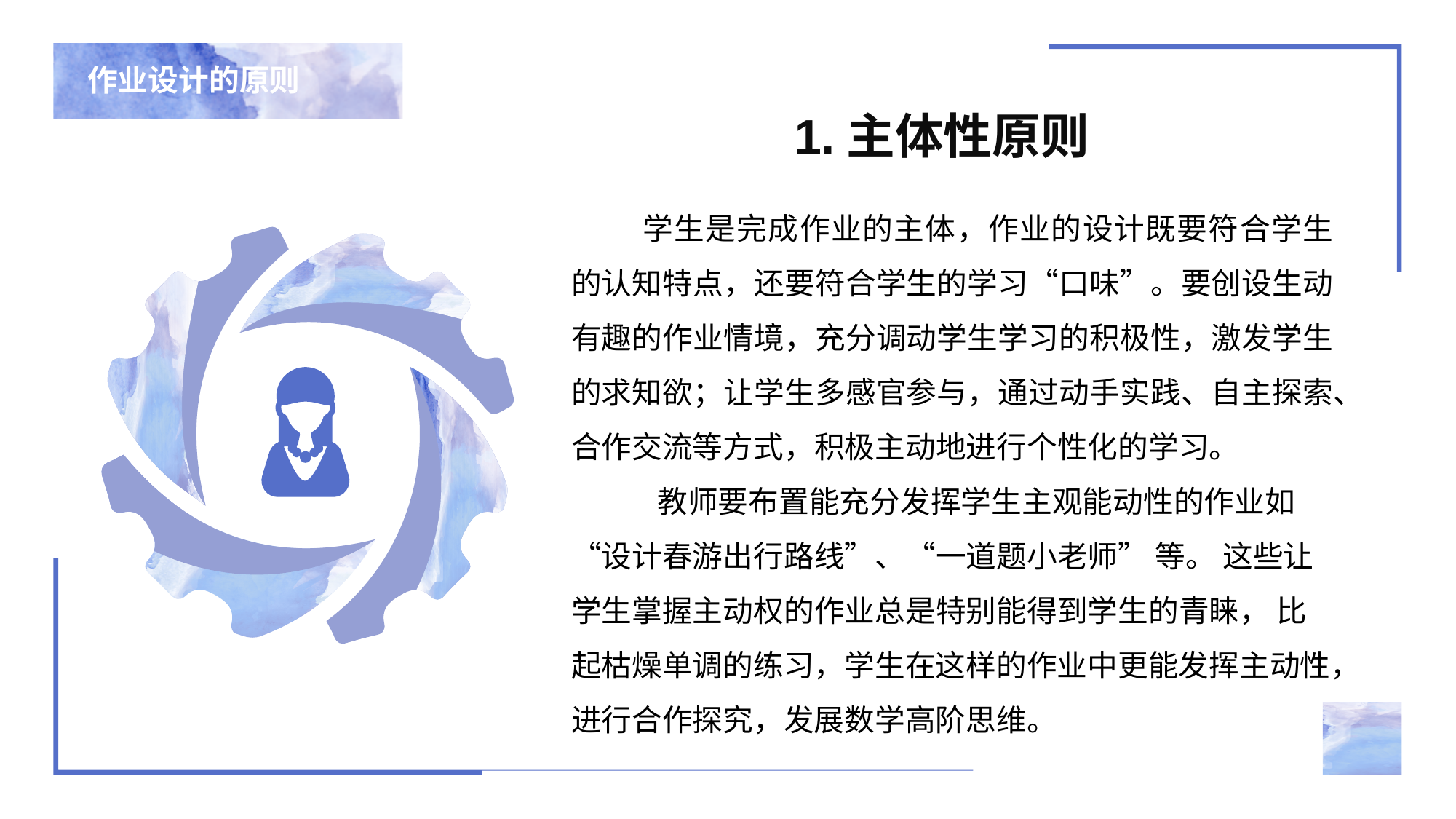

作业设计的原则
1.主体性原则
    学生是完成作业的主体，作业的设计既要符合学生的认知特点，还要符合学生的学习“口味”。要创设生动有趣的作业情境，充分调动学生学习的积极性，激发学生的求知欲；让学生多感官参与，通过动手实践、自主探索、合作交流等方式，积极主动地进行个性化的学习。
       教师要布置能充分发挥学生主观能动性的作业如“设计春游出行路线”、“一道题小老师” 等。 这些让学生掌握主动权的作业总是特别能得到学生的青睐， 比起枯燥单调的练习，学生在这样的作业中更能发挥主动性，进行合作探究，发展数学高阶思维。